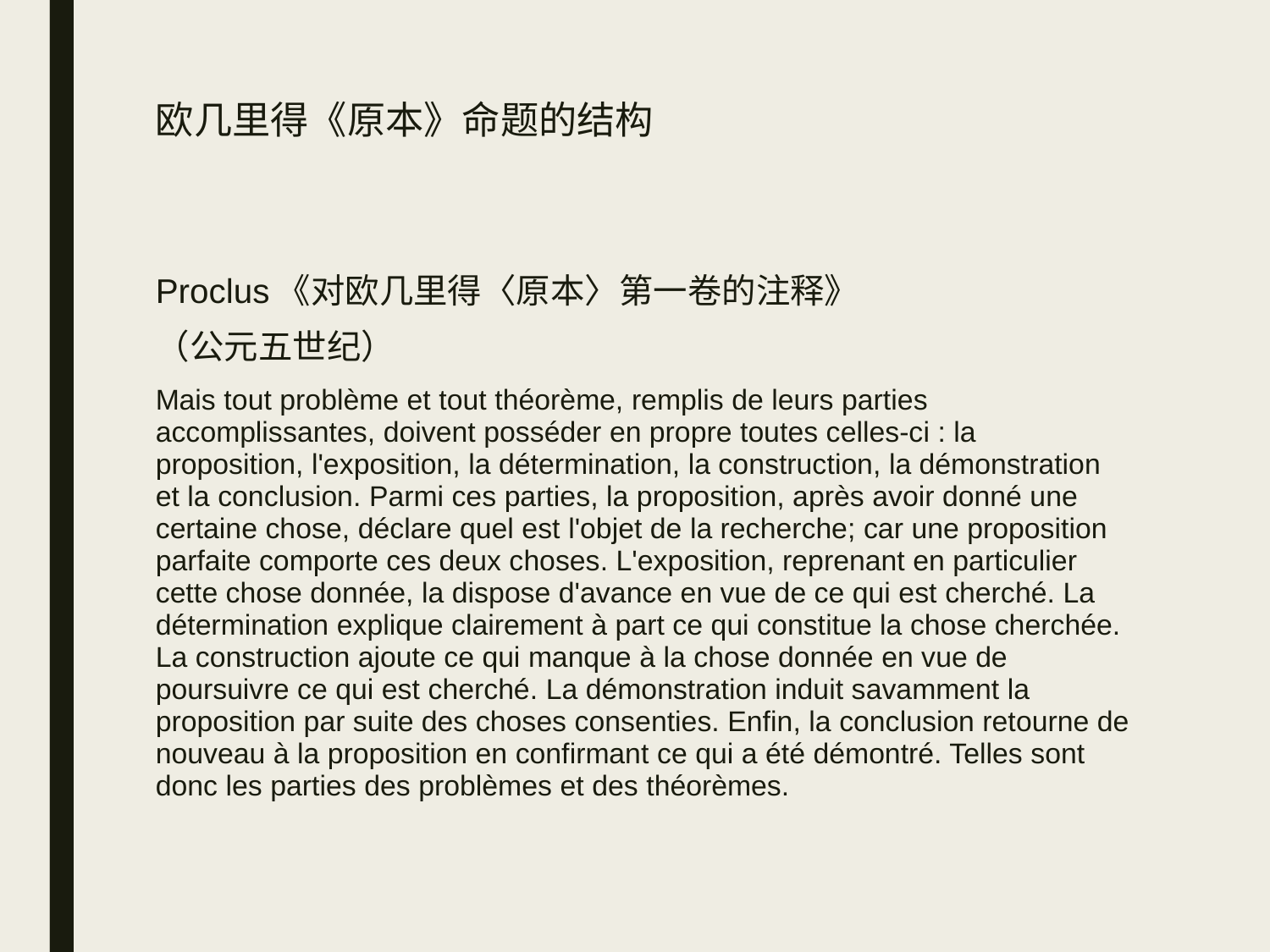

# 欧几里得《原本》命题的结构
Proclus《对欧几里得〈原本〉第一卷的注释》
（公元五世纪）
Mais tout problème et tout théorème, remplis de leurs parties accomplissantes, doivent posséder en propre toutes celles-ci : la proposition, l'exposition, la détermination, la construction, la démonstration et la conclusion. Parmi ces parties, la proposition, après avoir donné une certaine chose, déclare quel est l'objet de la recherche; car une proposition parfaite comporte ces deux choses. L'exposition, reprenant en particulier cette chose donnée, la dispose d'avance en vue de ce qui est cherché. La détermination explique clairement à part ce qui constitue la chose cherchée. La construction ajoute ce qui manque à la chose donnée en vue de poursuivre ce qui est cherché. La démonstration induit savamment la proposition par suite des choses consenties. Enfin, la conclusion retourne de nouveau à la proposition en confirmant ce qui a été démontré. Telles sont donc les parties des problèmes et des théorèmes.